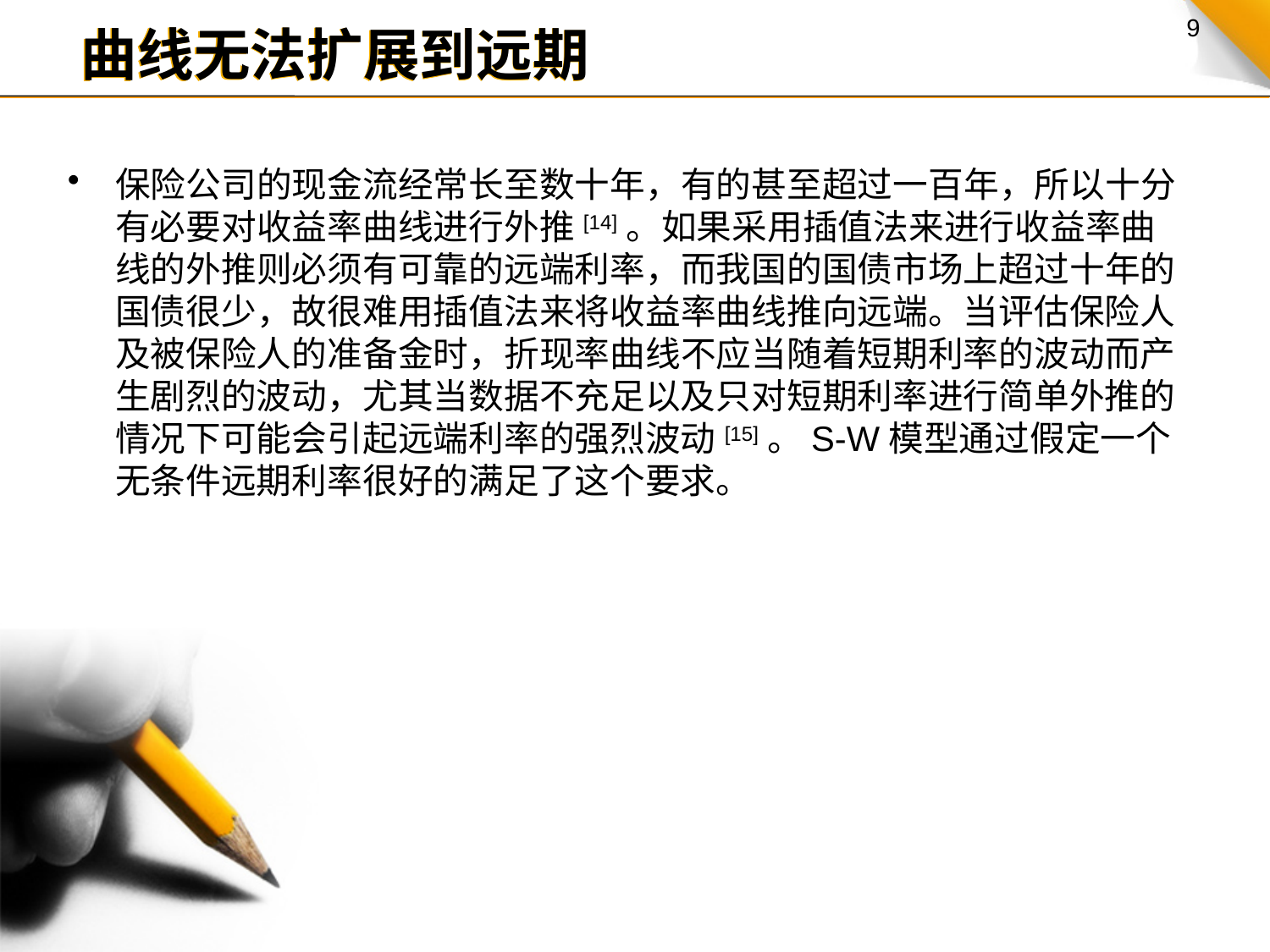

曲线无法扩展到远期
保险公司的现金流经常长至数十年，有的甚至超过一百年，所以十分有必要对收益率曲线进行外推[14]。如果采用插值法来进行收益率曲线的外推则必须有可靠的远端利率，而我国的国债市场上超过十年的国债很少，故很难用插值法来将收益率曲线推向远端。当评估保险人及被保险人的准备金时，折现率曲线不应当随着短期利率的波动而产生剧烈的波动，尤其当数据不充足以及只对短期利率进行简单外推的情况下可能会引起远端利率的强烈波动[15]。S-W模型通过假定一个无条件远期利率很好的满足了这个要求。